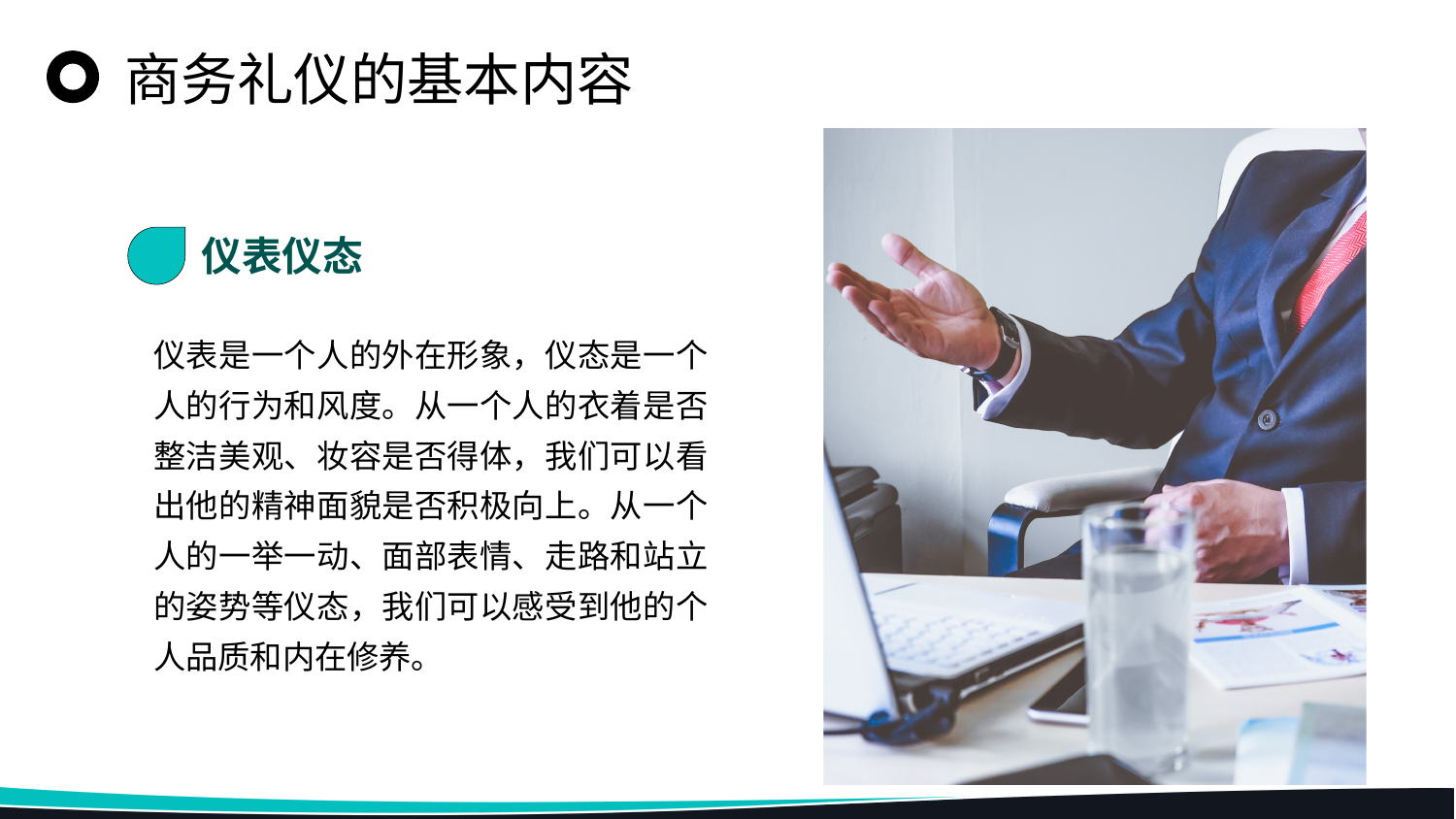

商务礼仪的基本内容

仪表仪态

仪表是一个人的外在形象，仪态是一个人的行为和风度。从一个人的衣着是否整洁美观、妆容是否得体，我们可以看出他的精神面貌是否积极向上。从一个人的一举一动、面部表情、走路和站立的姿势等仪态，我们可以感受到他的个人品质和内在修养。